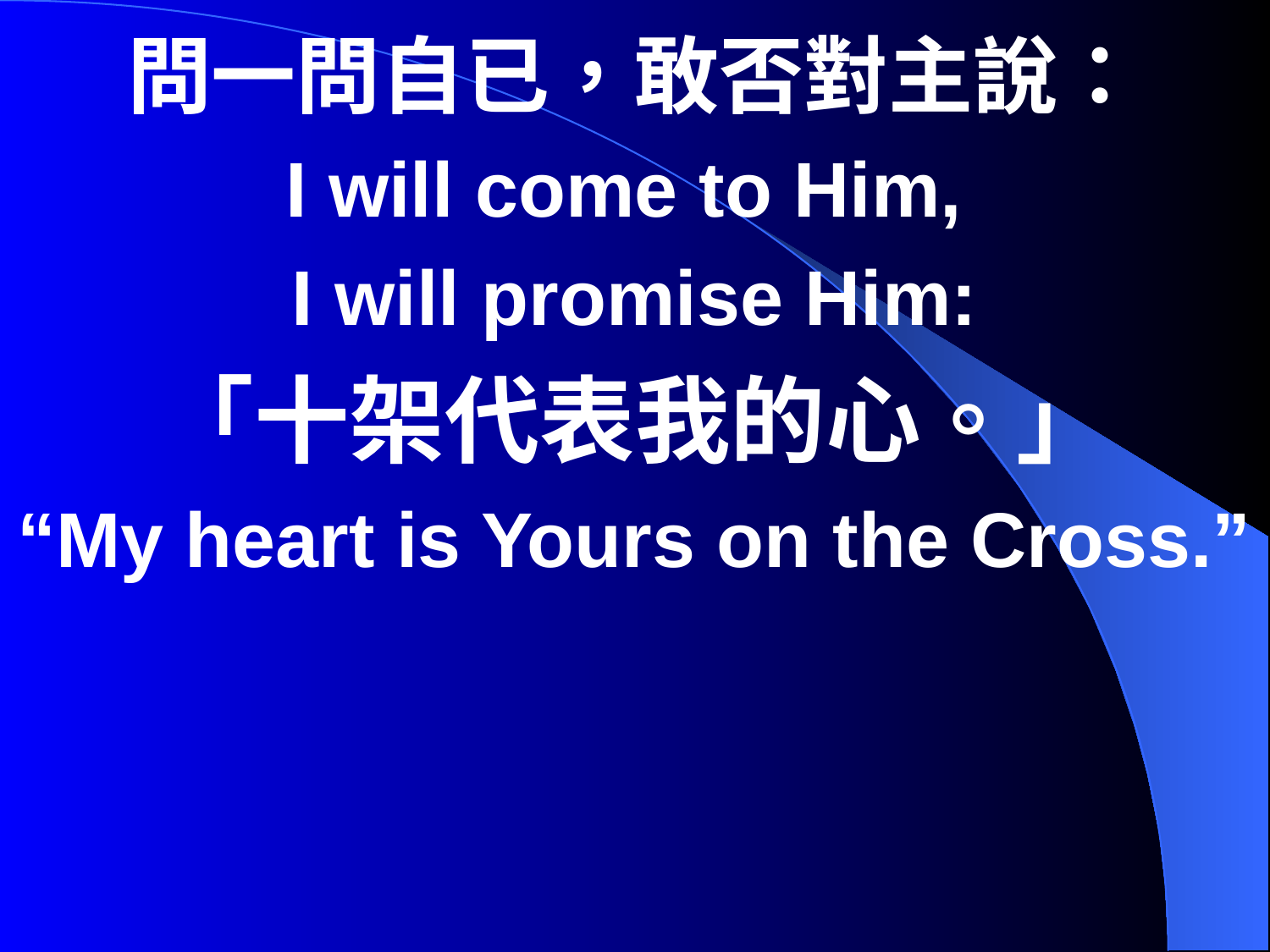

問一問自已，敢否對主說：
I will come to Him,
I will promise Him:
「十架代表我的心。」
“My heart is Yours on the Cross.”